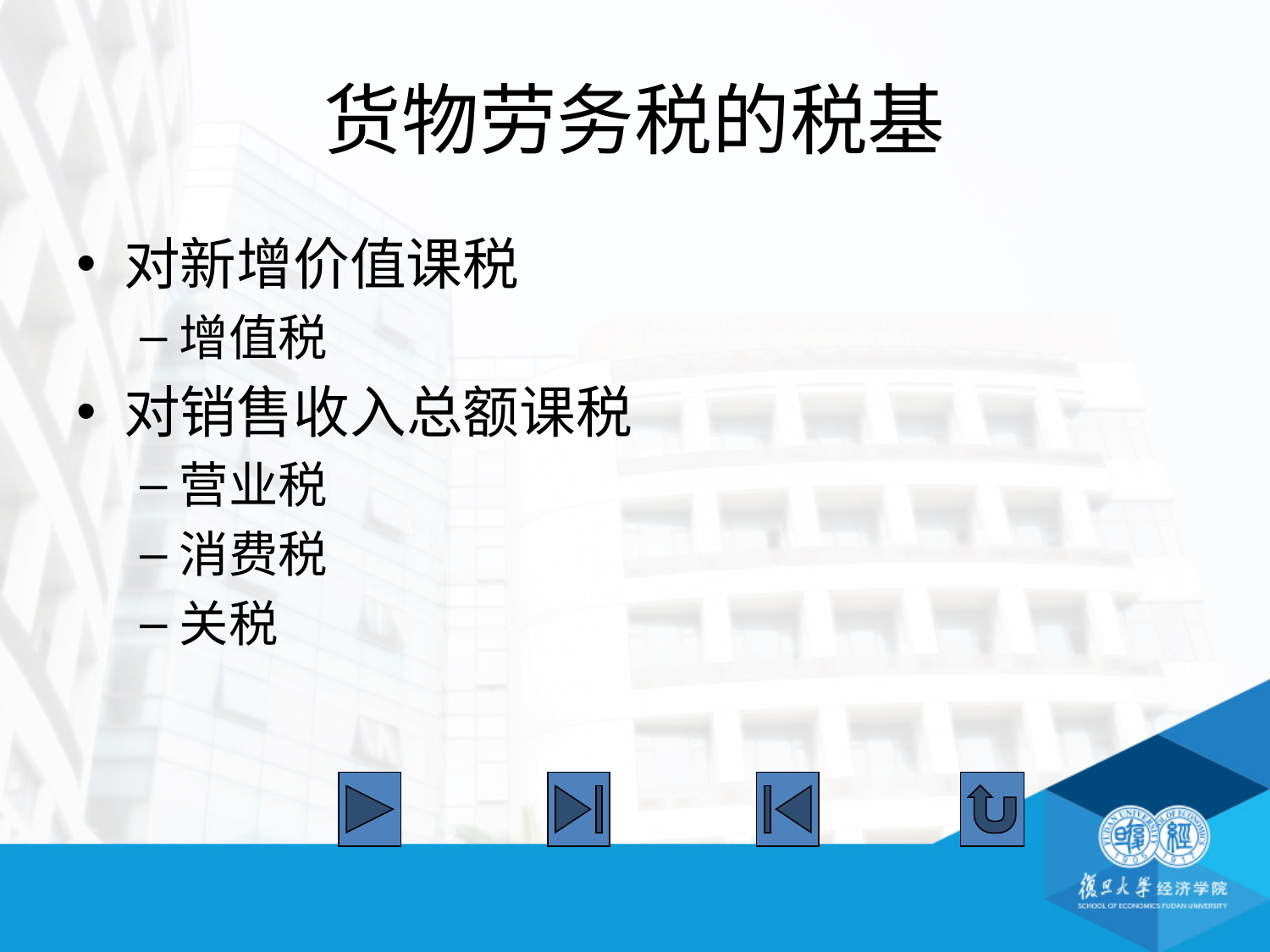

# 货物劳务税的税基
对新增价值课税
增值税
对销售收入总额课税
营业税
消费税
关税